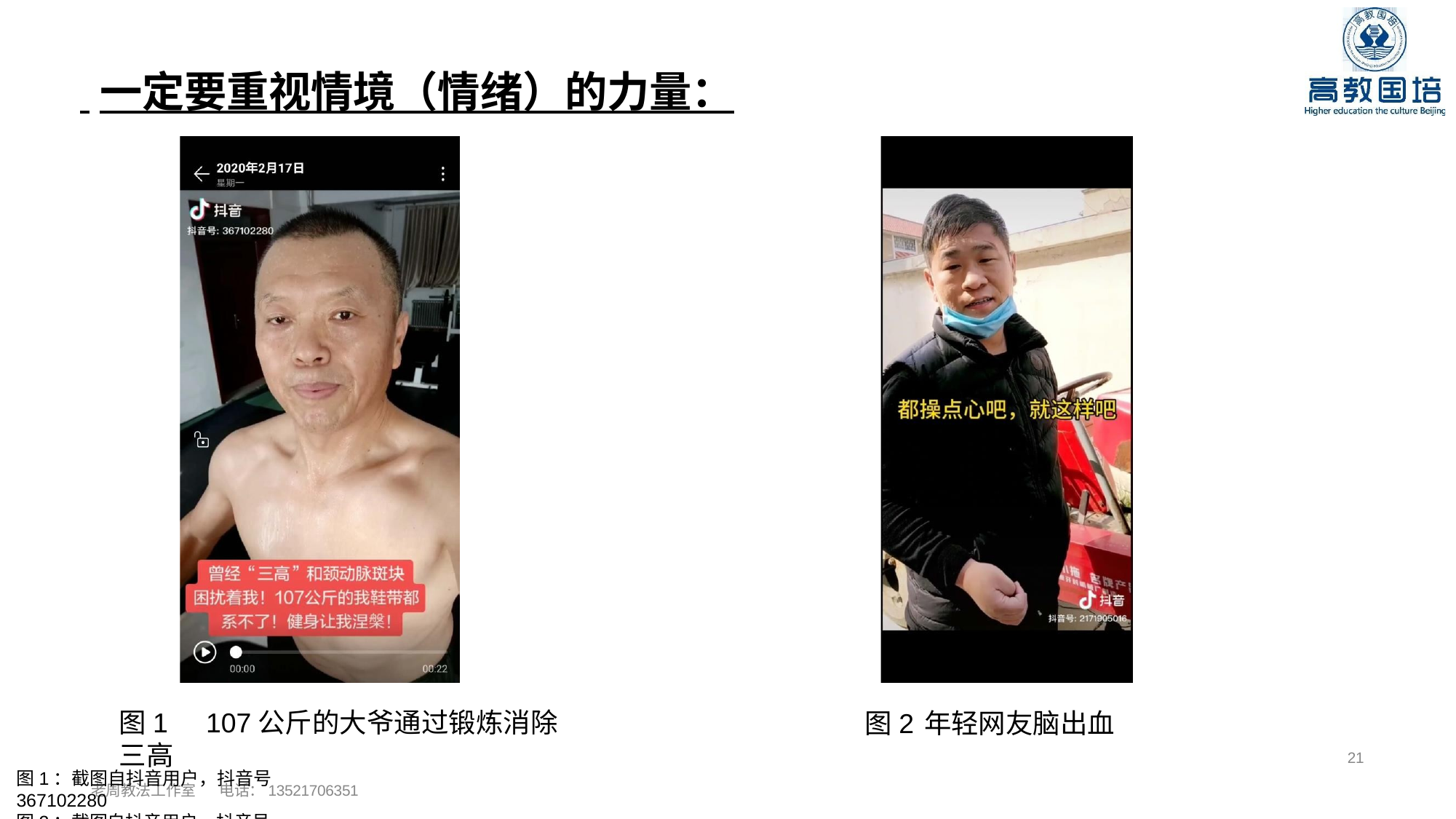

# 一定要重视情境（情绪）的力量：

图1	107公斤的大爷通过锻炼消除三高
老周教法工作室	电话：13521706351
图2	年轻网友脑出血
21
图1：截图自抖音用户，抖音号367102280
图2：截图自抖音用户，抖音号2171905016